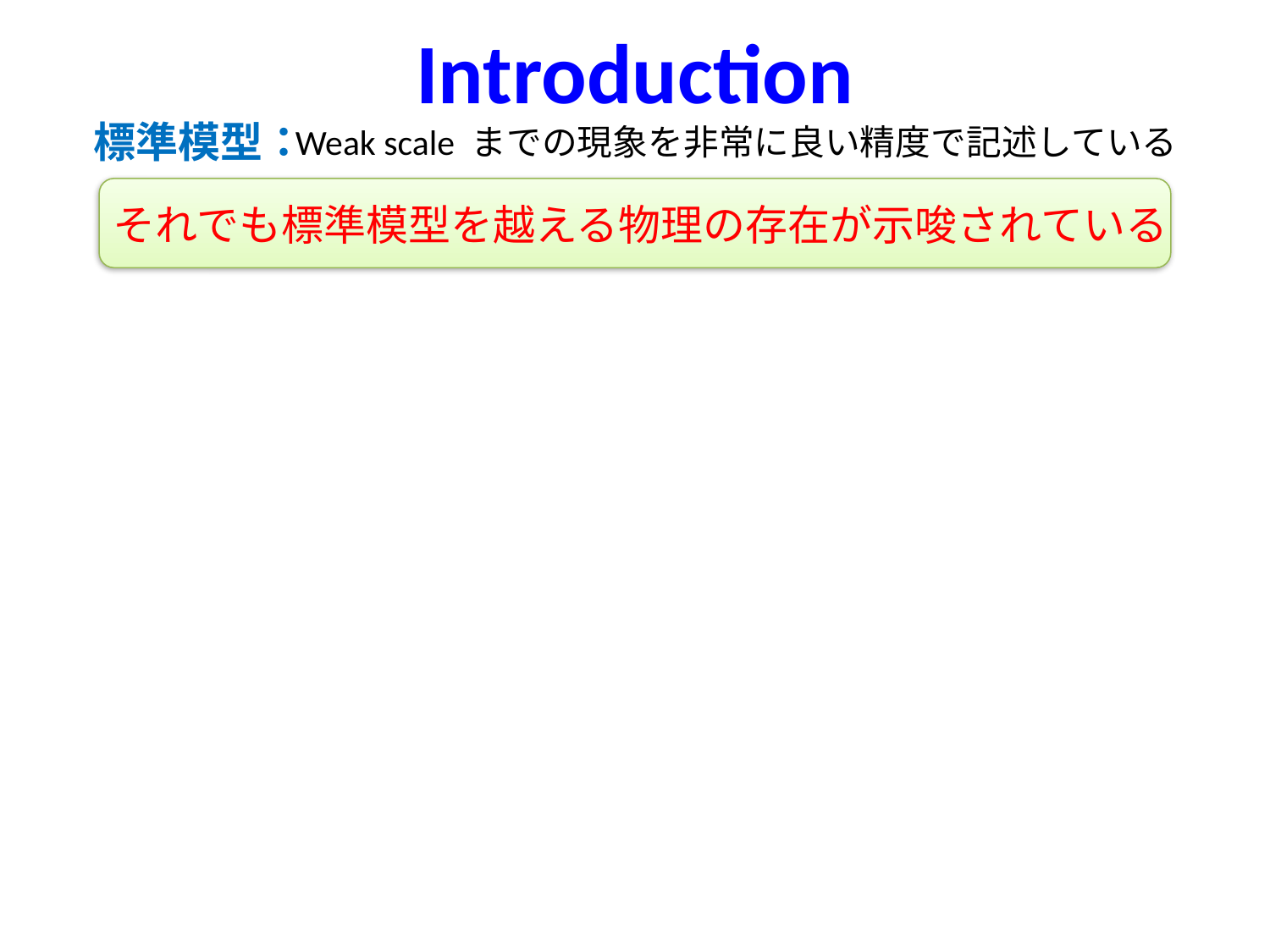

# Introduction
標準模型：
Weak scale までの現象を非常に良い精度で記述している

それでも標準模型を越える物理の存在が示唆されている